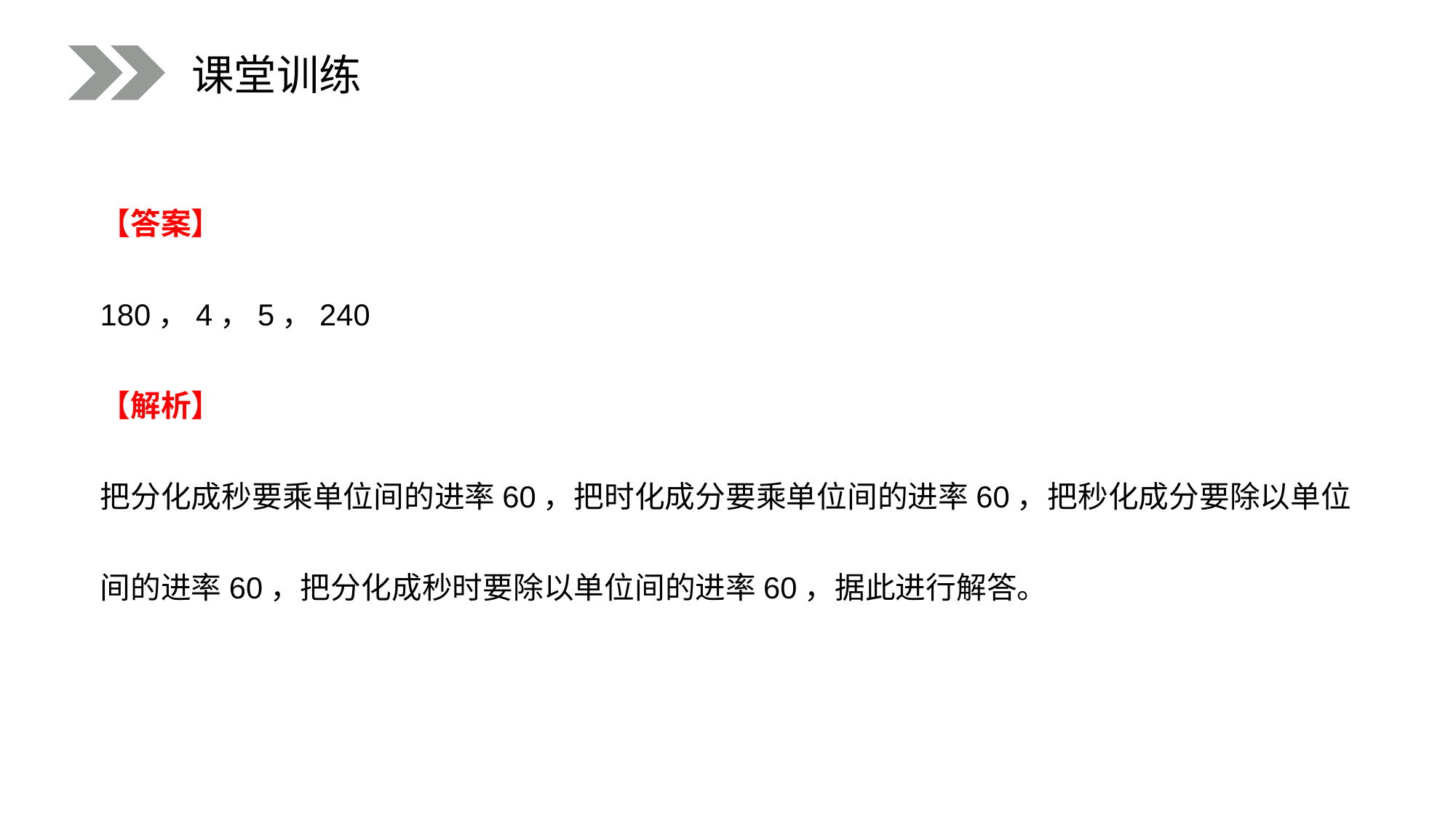

课堂训练
【答案】
180，4，5，240
【解析】
把分化成秒要乘单位间的进率60，把时化成分要乘单位间的进率60，把秒化成分要除以单位间的进率60，把分化成秒时要除以单位间的进率60，据此进行解答。